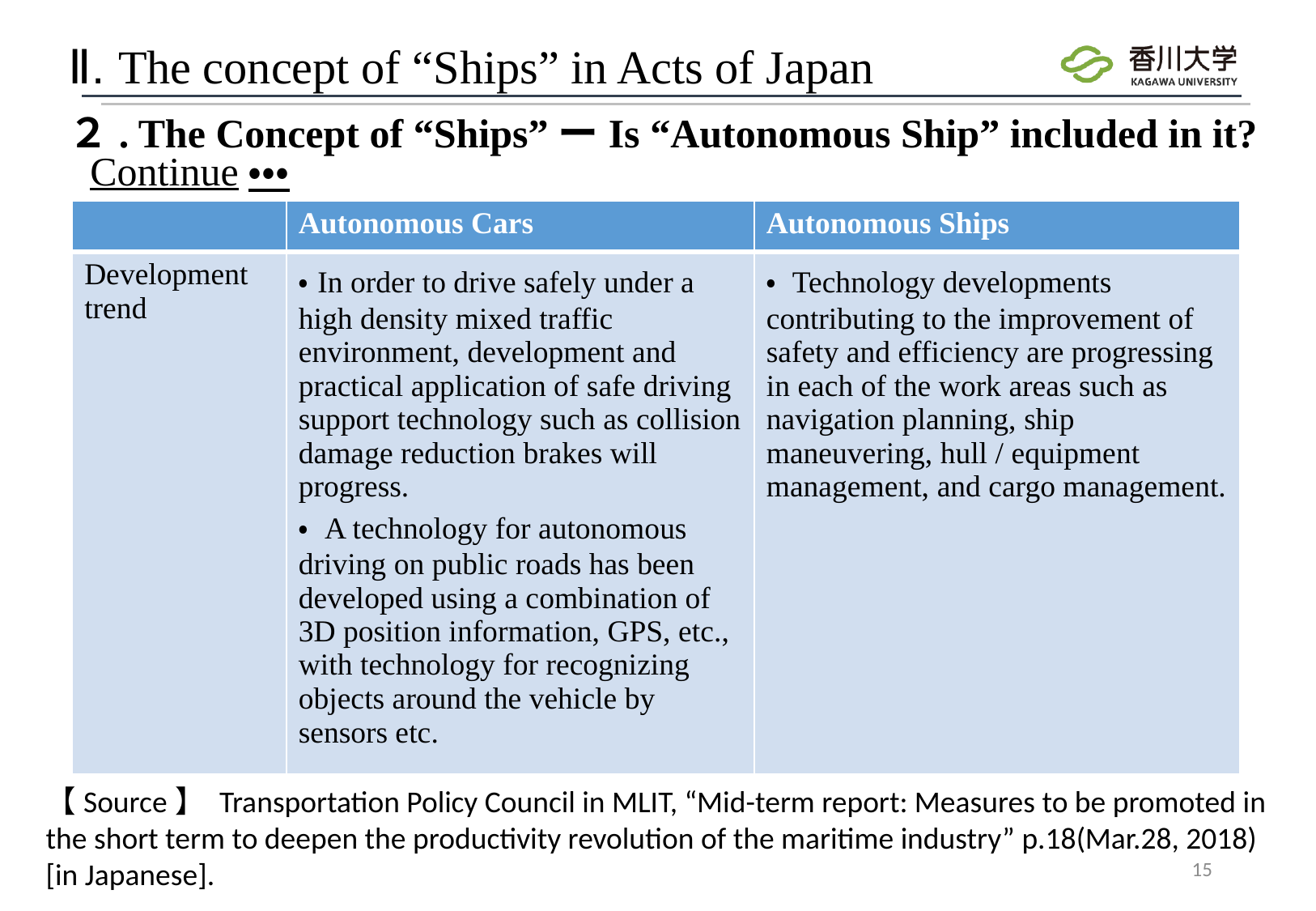

# Ⅱ. The concept of “Ships” in Acts of Japan
２. The Concept of “Ships”ーIs “Autonomous Ship” included in it?
Continue・・・
|  | Autonomous Cars | Autonomous Ships |
| --- | --- | --- |
| Development trend | ・In order to drive safely under a high density mixed traffic environment, development and practical application of safe driving support technology such as collision damage reduction brakes will progress. ・ A technology for autonomous driving on public roads has been developed using a combination of 3D position information, GPS, etc., with technology for recognizing objects around the vehicle by sensors etc. | ・ Technology developments contributing to the improvement of safety and efficiency are progressing in each of the work areas such as navigation planning, ship maneuvering, hull / equipment management, and cargo management. |

【Source】 Transportation Policy Council in MLIT, “Mid-term report: Measures to be promoted in the short term to deepen the productivity revolution of the maritime industry” p.18(Mar.28, 2018)[in Japanese].
15